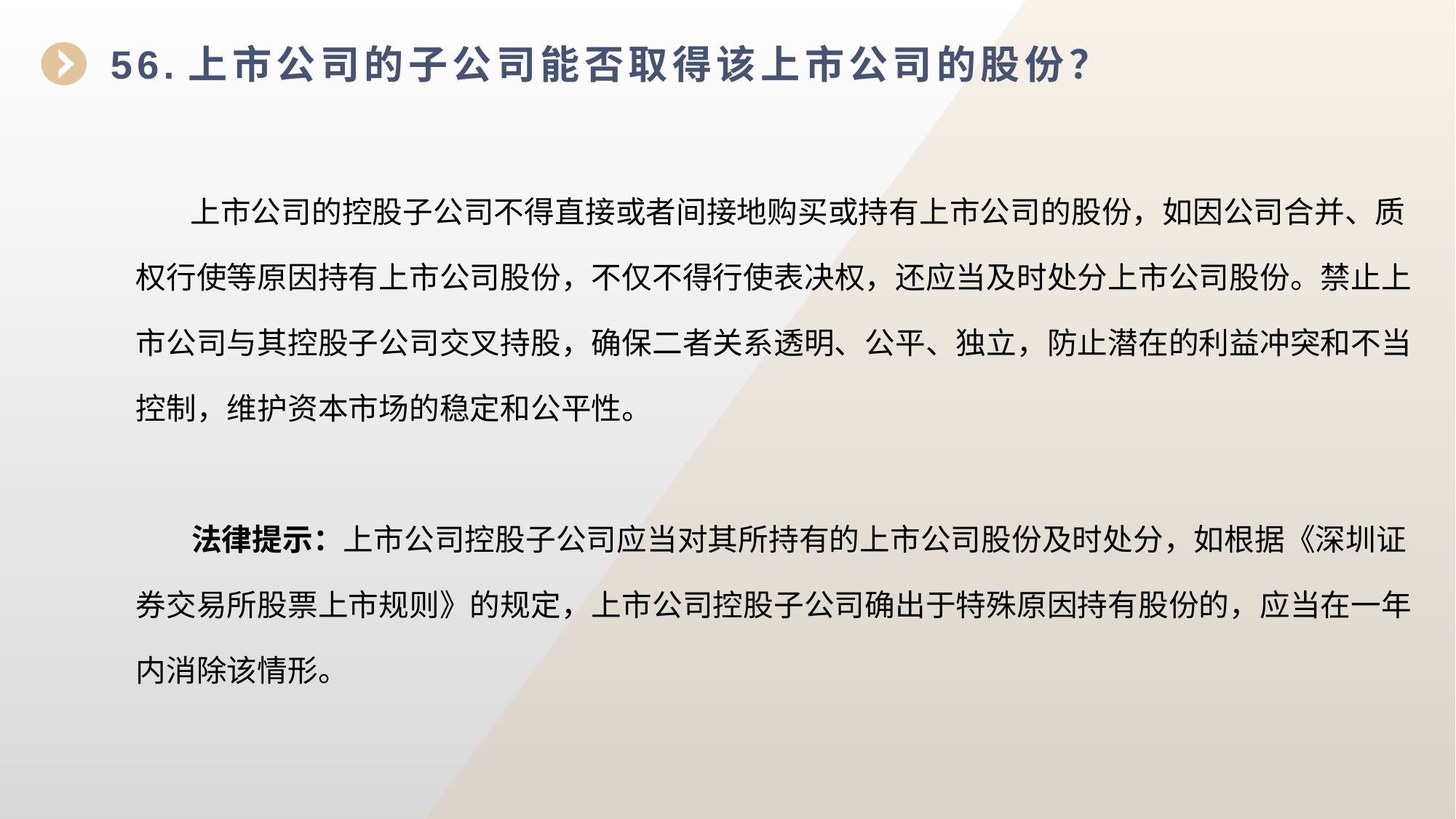

56.上市公司的子公司能否取得该上市公司的股份？

       上市公司的控股子公司不得直接或者间接地购买或持有上市公司的股份，如因公司合并、质权行使等原因持有上市公司股份，不仅不得行使表决权，还应当及时处分上市公司股份。禁止上市公司与其控股子公司交叉持股，确保二者关系透明、公平、独立，防止潜在的利益冲突和不当控制，维护资本市场的稳定和公平性。

       法律提示：上市公司控股子公司应当对其所持有的上市公司股份及时处分，如根据《深圳证券交易所股票上市规则》的规定，上市公司控股子公司确出于特殊原因持有股份的，应当在一年内消除该情形。